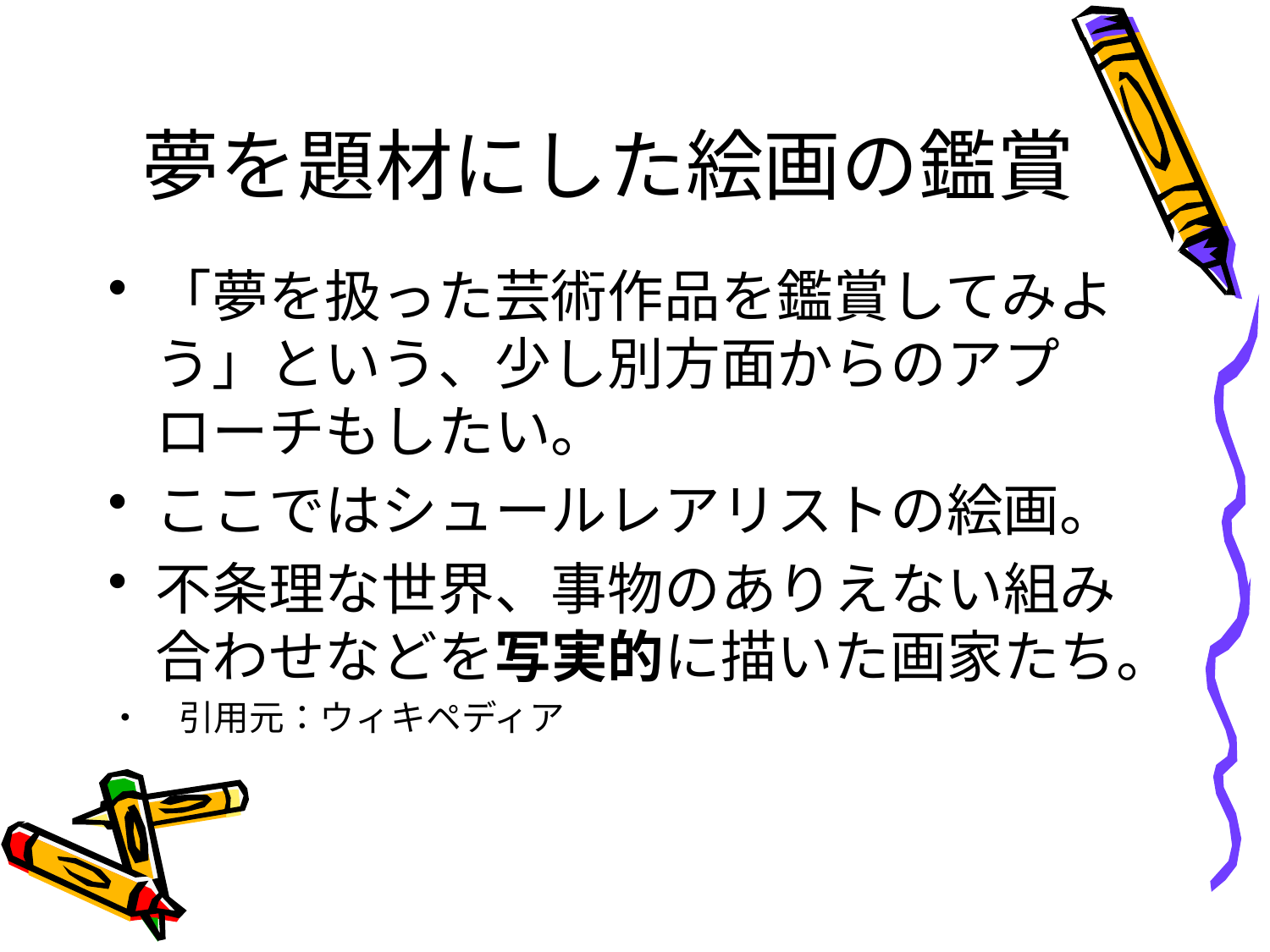

# 夢を題材にした絵画の鑑賞
「夢を扱った芸術作品を鑑賞してみよう」という、少し別方面からのアプローチもしたい。
ここではシュールレアリストの絵画。
不条理な世界、事物のありえない組み合わせなどを写実的に描いた画家たち。
・　引用元：ウィキペディア